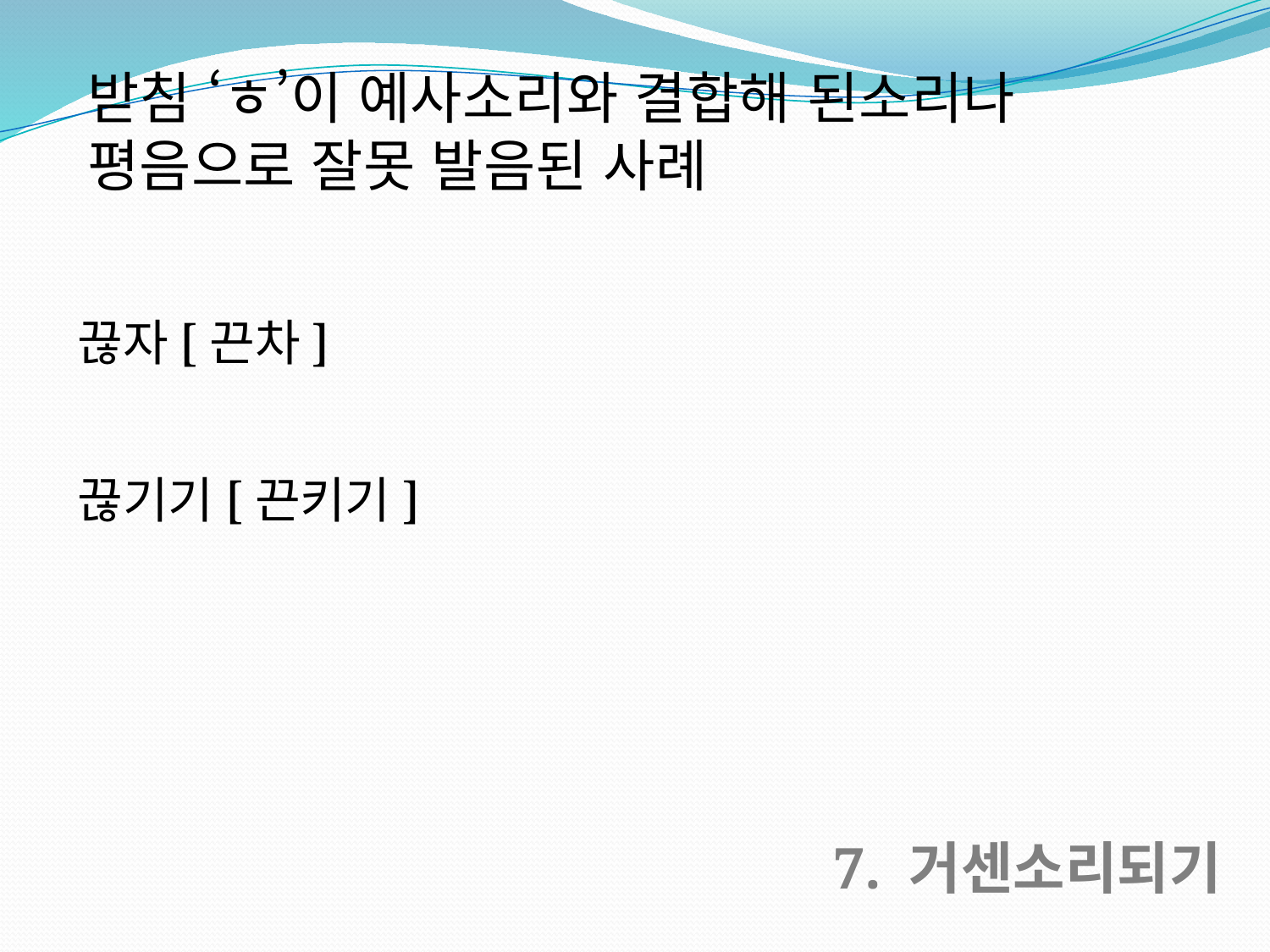

받침 ‘ㅎ’이 예사소리와 결합해 된소리나 평음으로 잘못 발음된 사례
끊자[끈차]
끊기기[끈키기]
7. 거센소리되기